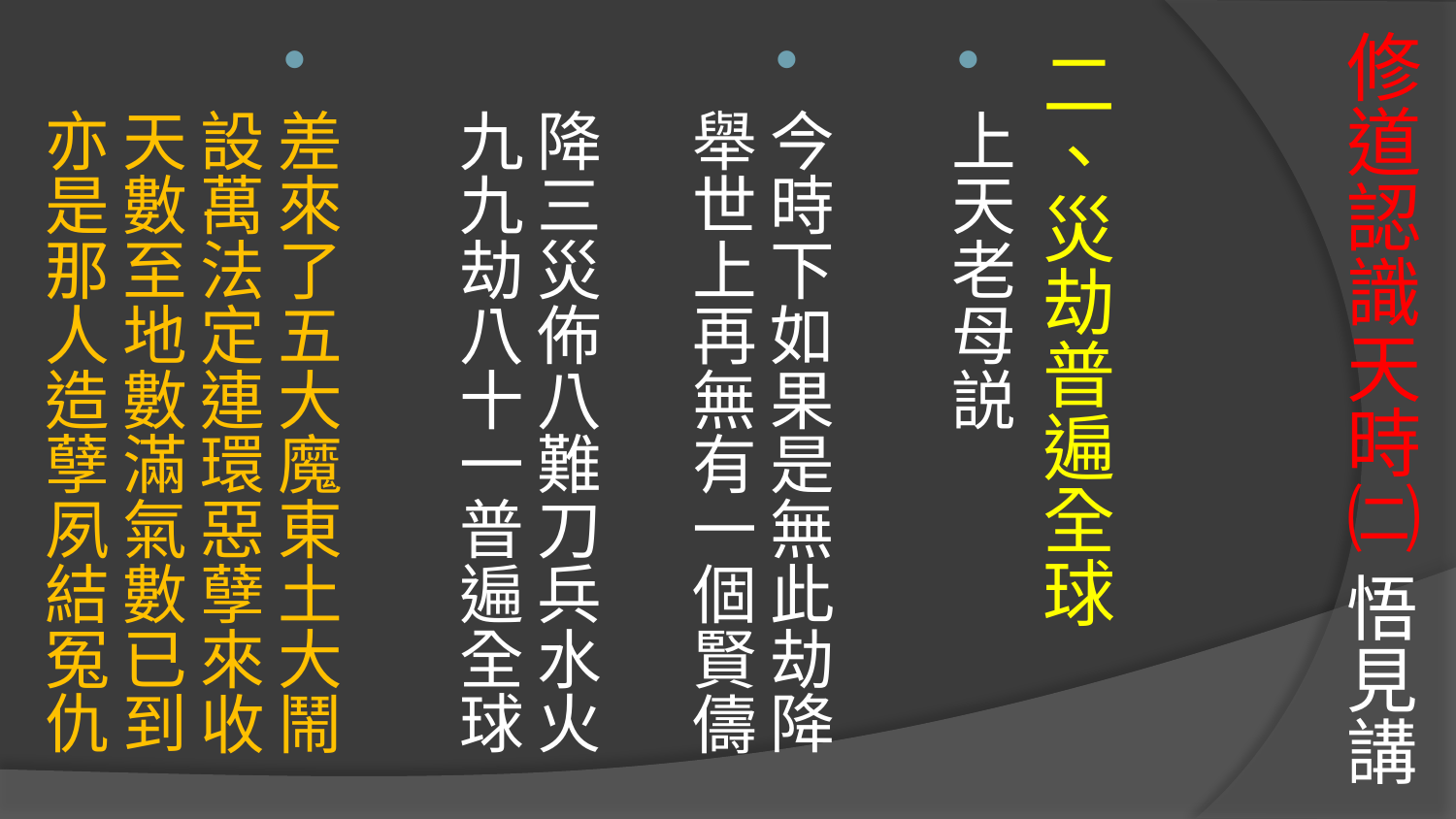

# 修道認識天時㈡ 悟見講
二、災劫普遍全球
上天老母説

今時下如果是無此劫降 
舉世上再無有一個賢儔　
降三災佈八難刀兵水火 
九九劫八十一普遍全球

差來了五大魔東土大鬧 
設萬法定連環惡孽來收
天數至地數滿氣數已到 
亦是那人造孽夙結冤仇